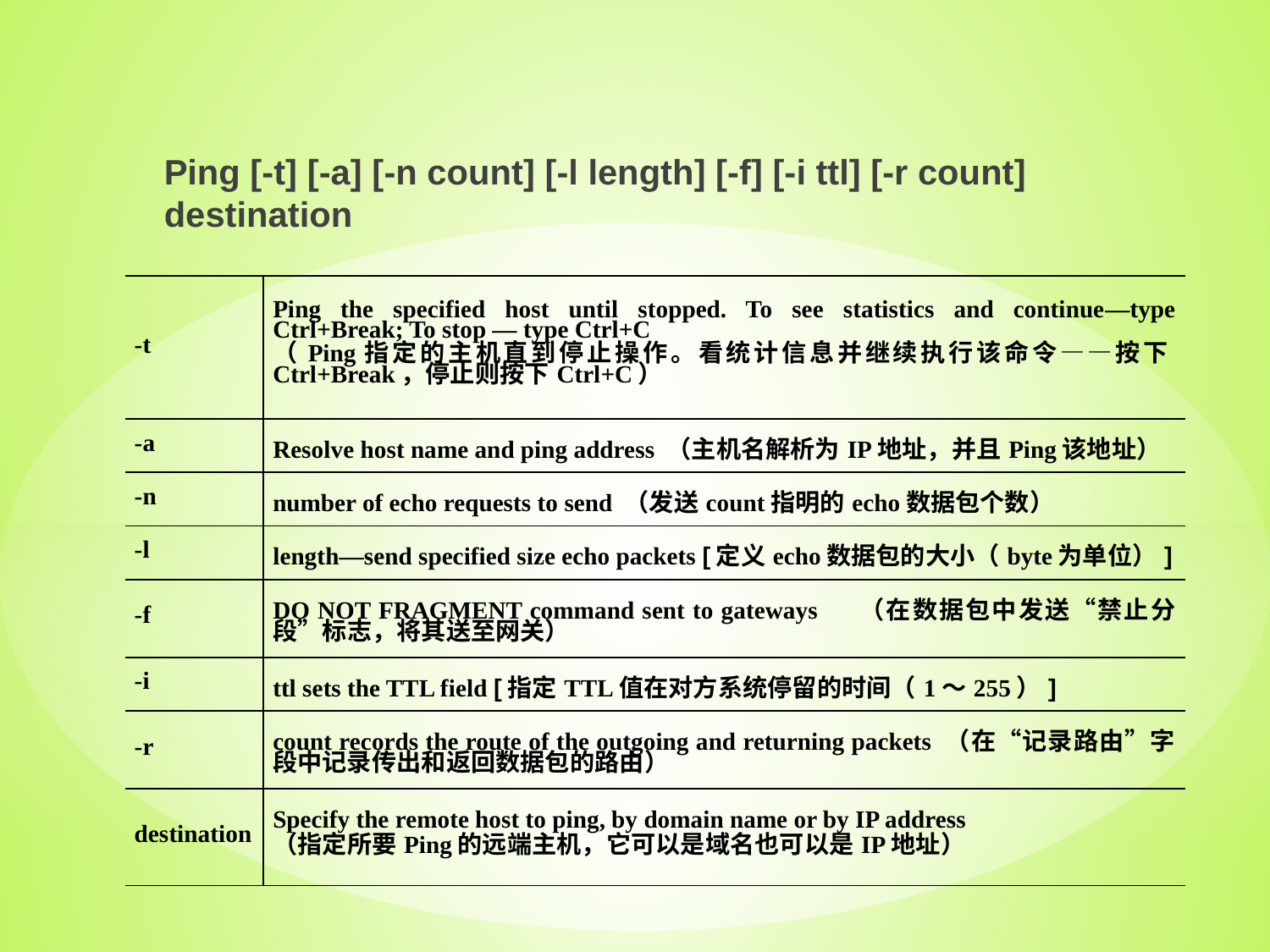

Ping [-t] [-a] [-n count] [-l length] [-f] [-i ttl] [-r count] destination

| -t | Ping the specified host until stopped. To see statistics and continue—type Ctrl+Break; To stop — type Ctrl+C （Ping指定的主机直到停止操作。看统计信息并继续执行该命令——按下Ctrl+Break，停止则按下Ctrl+C） |
| --- | --- |
| -a | Resolve host name and ping address （主机名解析为IP地址，并且Ping该地址） |
| -n | number of echo requests to send （发送count指明的echo数据包个数） |
| -l | length—send specified size echo packets [定义echo数据包的大小（byte为单位）] |
| -f | DO NOT FRAGMENT command sent to gateways 　（在数据包中发送“禁止分段”标志，将其送至网关） |
| -i | ttl sets the TTL field [指定TTL值在对方系统停留的时间（1～255）] |
| -r | count records the route of the outgoing and returning packets （在“记录路由”字段中记录传出和返回数据包的路由） |
| destination | Specify the remote host to ping, by domain name or by IP address　 （指定所要Ping的远端主机，它可以是域名也可以是IP地址） |